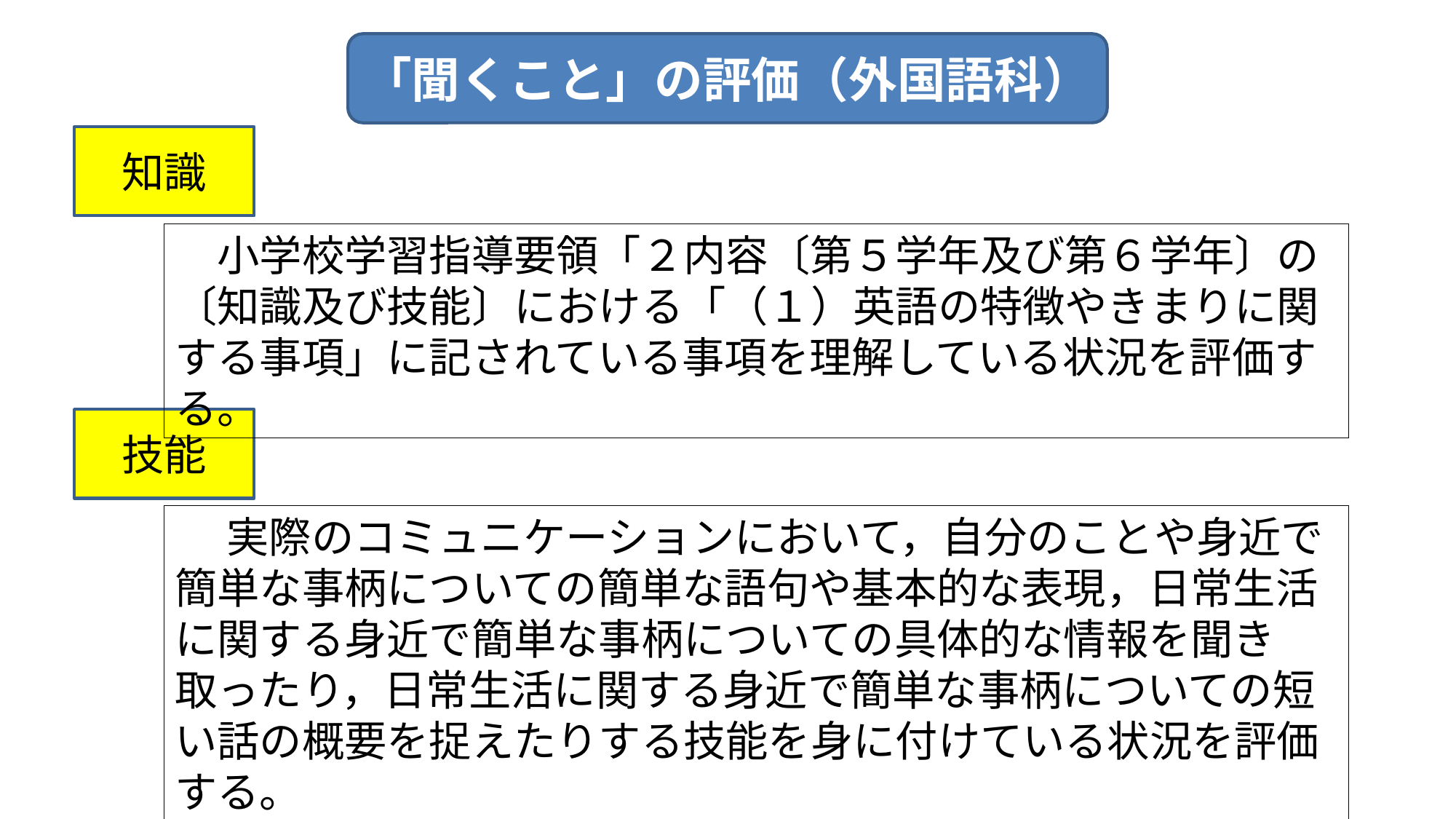

「聞くこと」の評価（外国語科）
知識
　小学校学習指導要領「２内容〔第５学年及び第６学年〕の〔知識及び技能〕における「（１）英語の特徴やきまりに関する事項」に記されている事項を理解している状況を評価する。
技能
　 実際のコミュニケーションにおいて，自分のことや身近で簡単な事柄についての簡単な語句や基本的な表現，日常生活に関する身近で簡単な事柄についての具体的な情報を聞き取ったり，日常生活に関する身近で簡単な事柄についての短い話の概要を捉えたりする技能を身に付けている状況を評価する。
（「指導と評価の一体化」のための学習評価に関する参考資料　p.30）